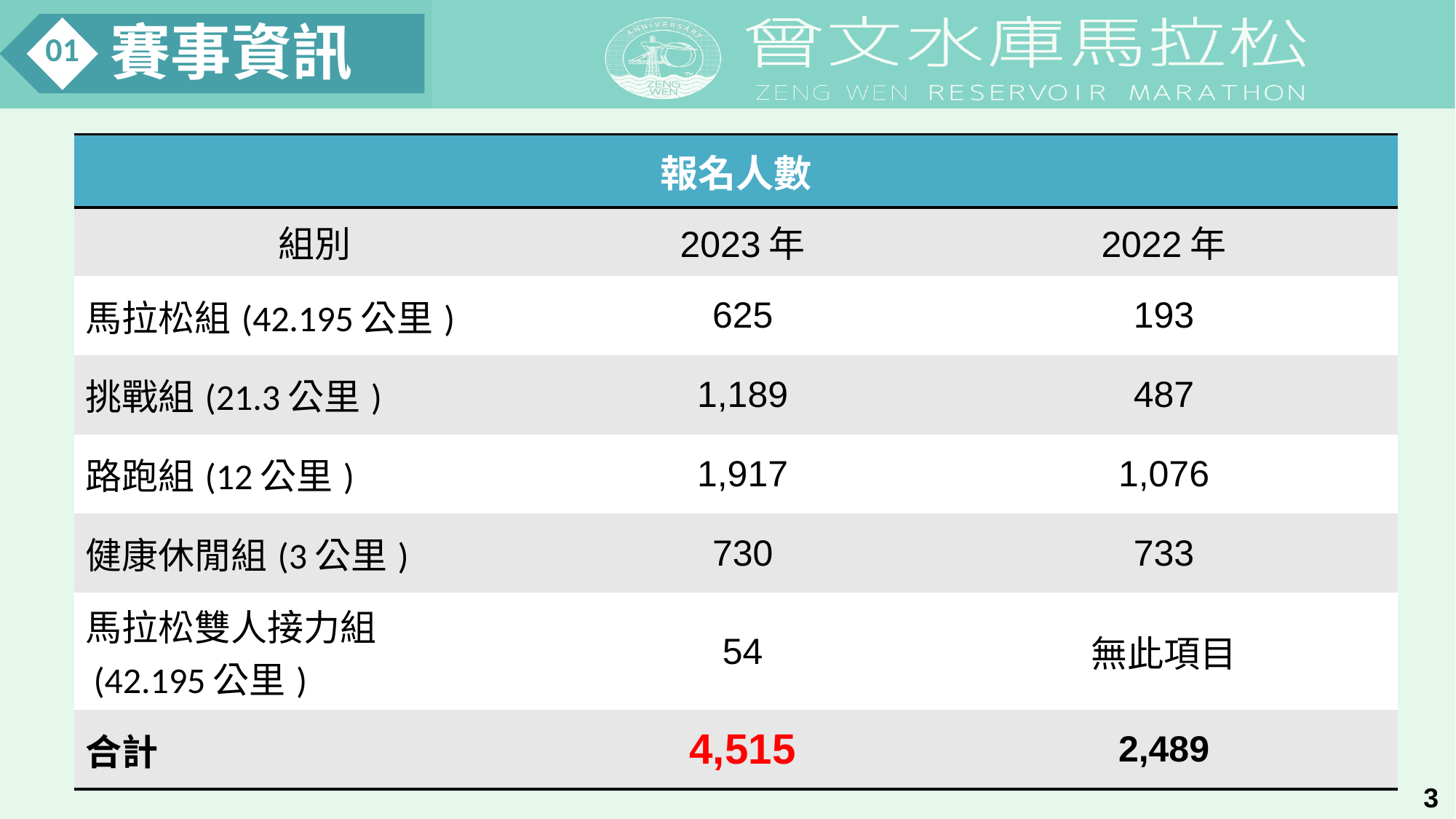

賽事資訊

01
| 報名人數 |  |  |
| --- | --- | --- |
| 組別 | 2023年 | 2022年 |
| 馬拉松組(42.195公里) | 625 | 193 |
| 挑戰組(21.3公里) | 1,189 | 487 |
| 路跑組(12公里) | 1,917 | 1,076 |
| 健康休閒組(3公里) | 730 | 733 |
| 馬拉松雙人接力組  (42.195公里) | 54 | 無此項目 |
| 合計 | 4,515 | 2,489 |
3